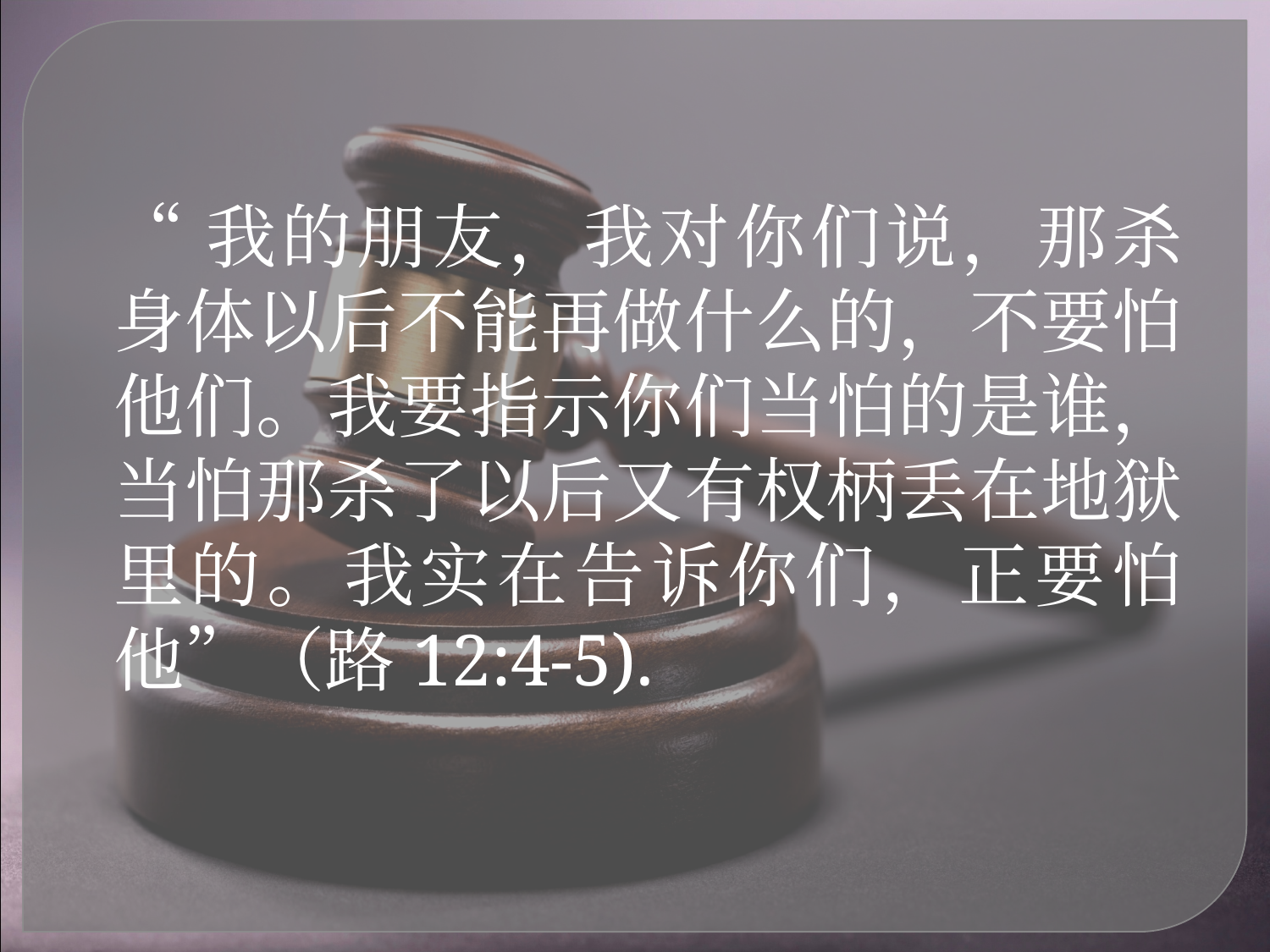

“我的朋友，我对你们说，那杀身体以后不能再做什么的，不要怕他们。我要指示你们当怕的是谁，当怕那杀了以后又有权柄丢在地狱里的。我实在告诉你们，正要怕他”（路12:4-5).